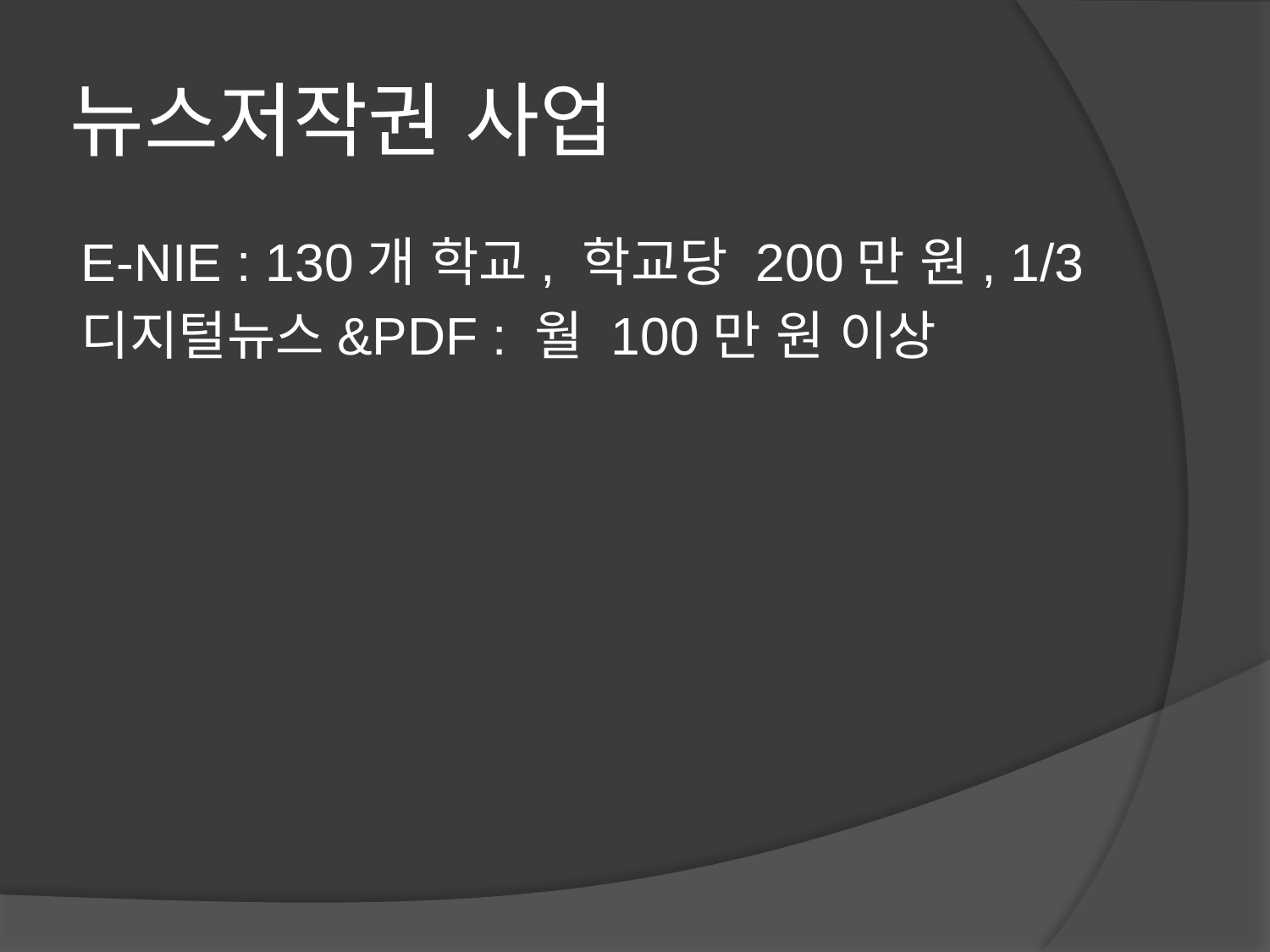

# 뉴스저작권 사업
E-NIE : 130개 학교, 학교당 200만 원, 1/3
디지털뉴스&PDF : 월 100만 원 이상